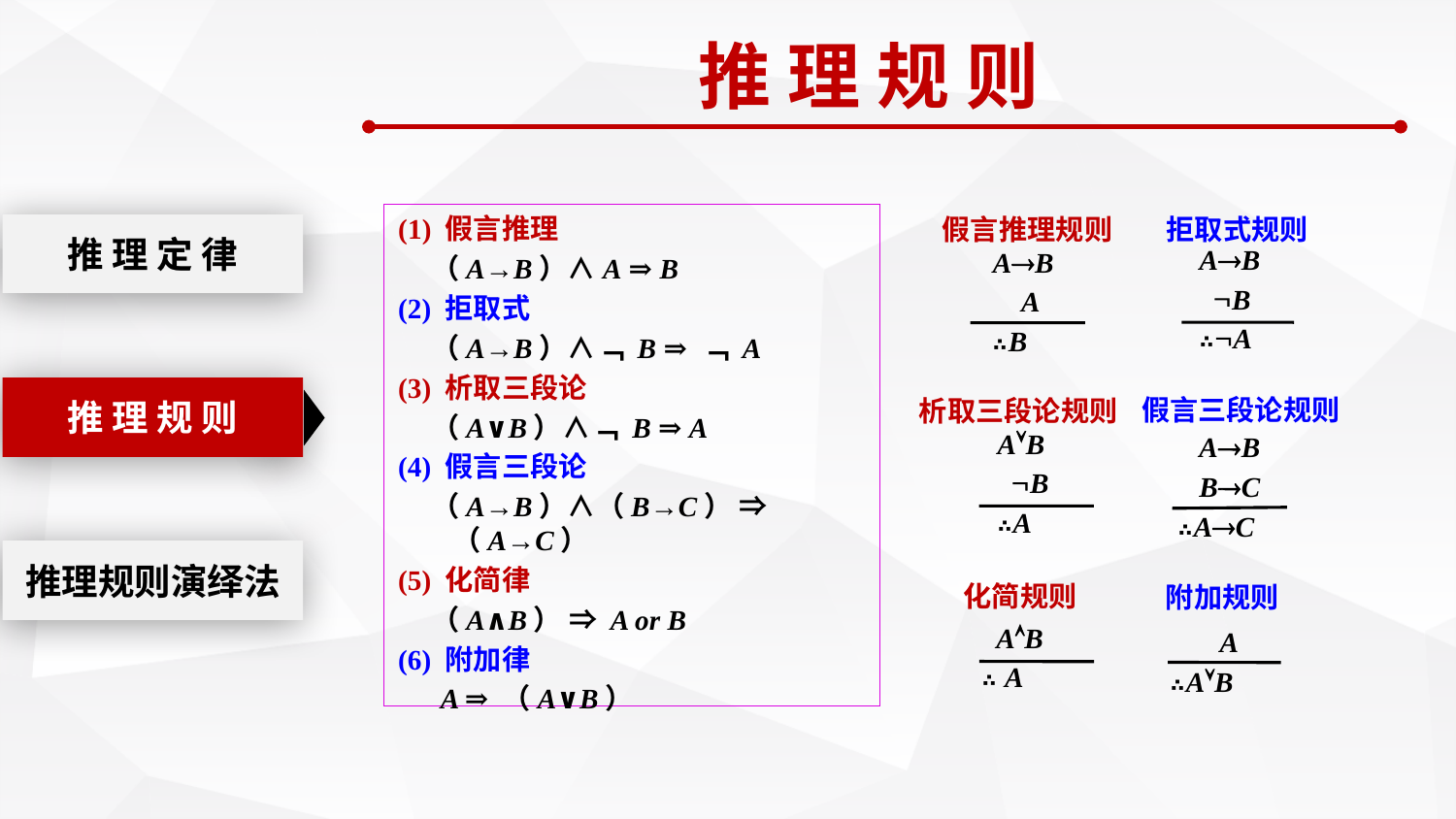

推 理 规 则
假言推理规则
A→B
    A
∴B

(1) 假言推理
    （A→B）∧A ⇒ B
(2) 拒取式
    （A→B）∧﹁ B ⇒ ﹁ A
(3) 析取三段论
    （A∨B）∧﹁ B ⇒ A
(4) 假言三段论
    （A→B）∧（B→C） ⇒ （A→C）
(5) 化简律
    （A∧B） ⇒ A or B
(6) 附加律
      A ⇒ （A∨B）

 拒取式规则
A→B
  ¬B
∴¬A

推 理 定 律
推 理 规 则
假言三段论规则
   A→B
   B→C
∴A→C

 析取三段论规则
A∨B
  ¬B
∴A

推理规则演绎法
 化简规则
  A∧B
∴ A

 附加规则
       A
∴A∨B